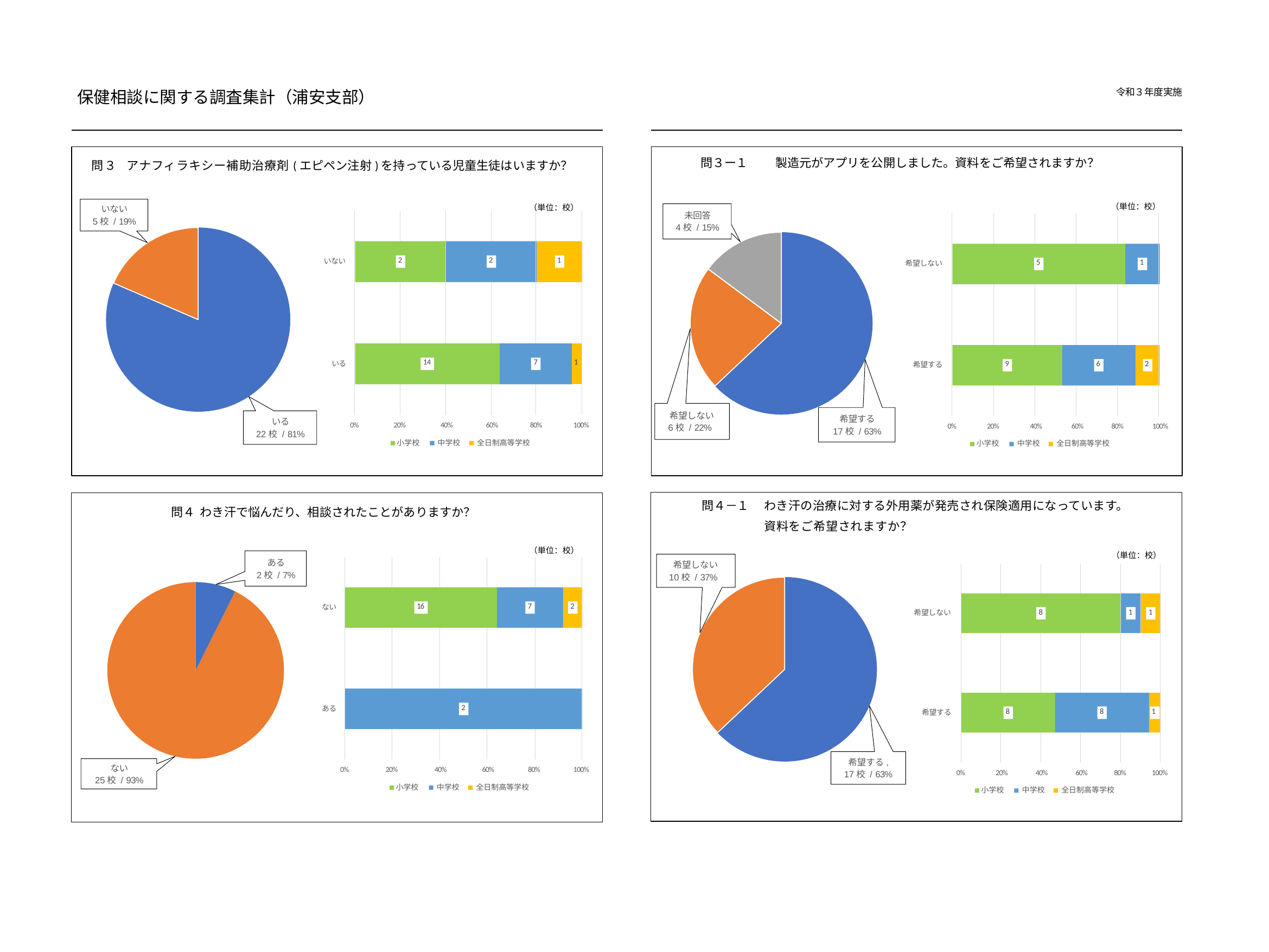

令和３年度実施
保健相談に関する調査集計（浦安支部）

問３ー１
製造元がアプリを公開しました。資料をご希望されますか？
問３   アナフィラキシー補助治療剤(エピペン注射)を持っている児童生徒はいますか？

（単位：校）
（単位：校）
いない
5校 / 19%

未回答
4校 / 15%
|  |  |  |  |  |  |  |
| --- | --- | --- | --- | --- | --- | --- |
| 2 |  | 2 |  |  | 1 |  |
|  |  |  |  |  |  |  |
| 14 |  |  |  | 7 |  |  |
|  |  |  |  |  |  | 1 |
|  |  |  |  |  |  |  |
|  |  |  |  |  |  |  |
|  |  |  |  |  |  |  |  |
| --- | --- | --- | --- | --- | --- | --- | --- |
| 5 |  |  |  |  |  | 1 |  |
|  |  |  |  |  |  |  |  |
| 9 |  |  | 6 |  |  |  | 2 |
|  |  |  |  |  |  |  |  |

いない
希望しない

いる
希望する
希望しない
6校 / 22%
希望する
17校 / 63%
いる
22校 / 81%
0%
20%	40%	60%
80%
100%
0%
20%	40%	60%
80%	100%
小学校	中学校	全日制高等学校
小学校	中学校	全日制高等学校

わき汗の治療に対する外用薬が発売され保険適用になっています。資料をご希望されますか？

問４－１
問４  わき汗で悩んだり、相談されたことがありますか？
（単位：校）
（単位：校）

ある
2校 / 7%
希望しない
10校 / 37%
|  |  |  |  |  |  |  |
| --- | --- | --- | --- | --- | --- | --- |
| 16 |  |  |  | 7 |  | 2 |
|  |  |  |  |  |  |  |
| 2 |  |  |  |  |  |  |
|  |  |  |  |  |  |  |
|  |  |  |  |  |  |  |  |
| --- | --- | --- | --- | --- | --- | --- | --- |
| 8 |  |  |  |  | 1 | 1 |  |
|  |  |  |  |  |  |  |  |
| 8 |  |  | 8 |  |  |  | 1 |
|  |  |  |  |  |  |  |  |

ない
希望しない

ある
希望する
希望する,
17校 / 63%

ない
25校 / 93%
0%
20%	40%	60%
80%
100%
0%	20%	40%	60%
80%
100%
小学校	中学校	全日制高等学校
小学校	中学校	全日制高等学校